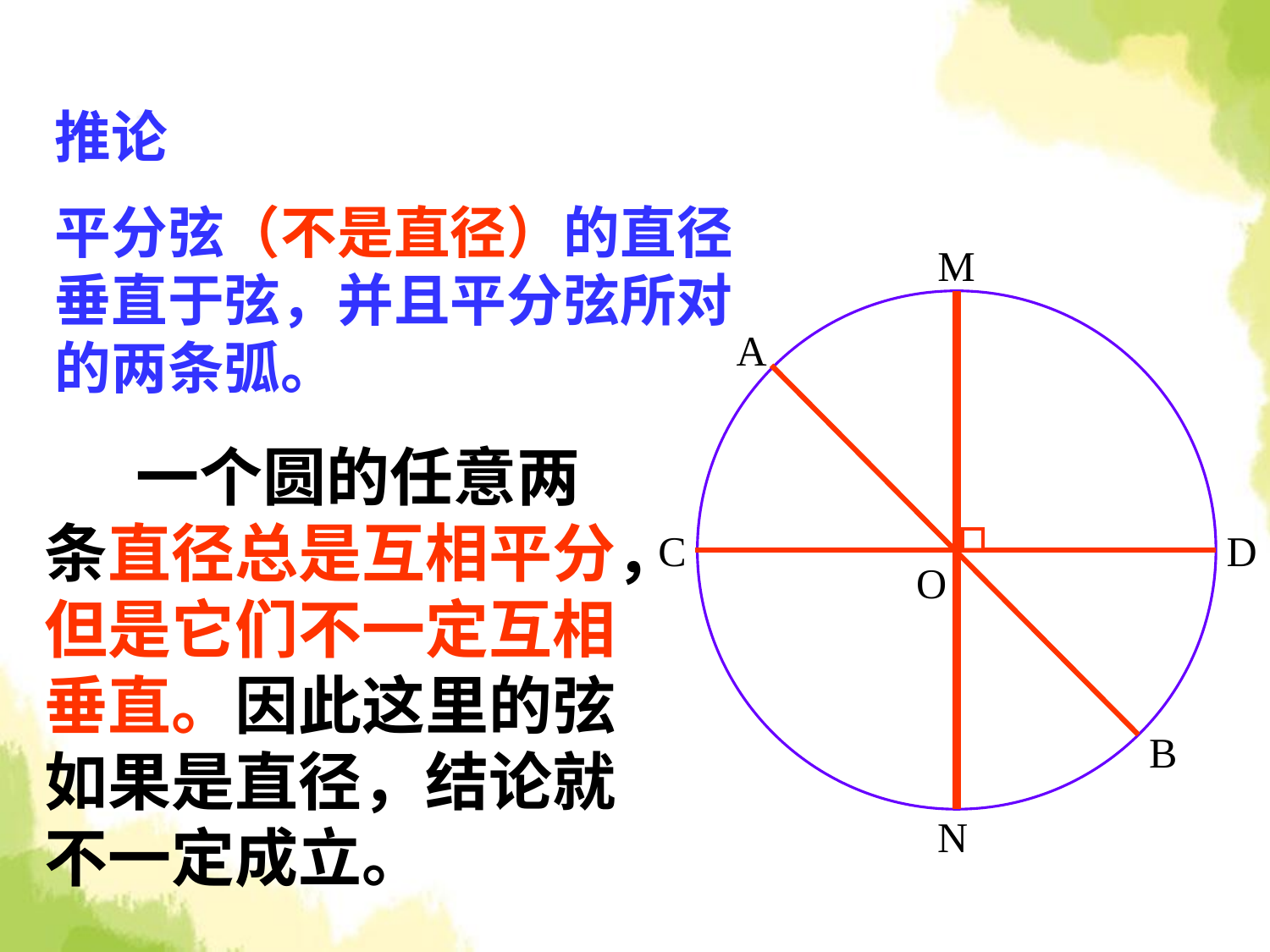

推论
平分弦（不是直径）的直径垂直于弦，并且平分弦所对的两条弧。
M

A
一个圆的任意两条直径总是互相平分，但是它们不一定互相垂直。因此这里的弦如果是直径，结论就不一定成立。
C
D

O
B
N